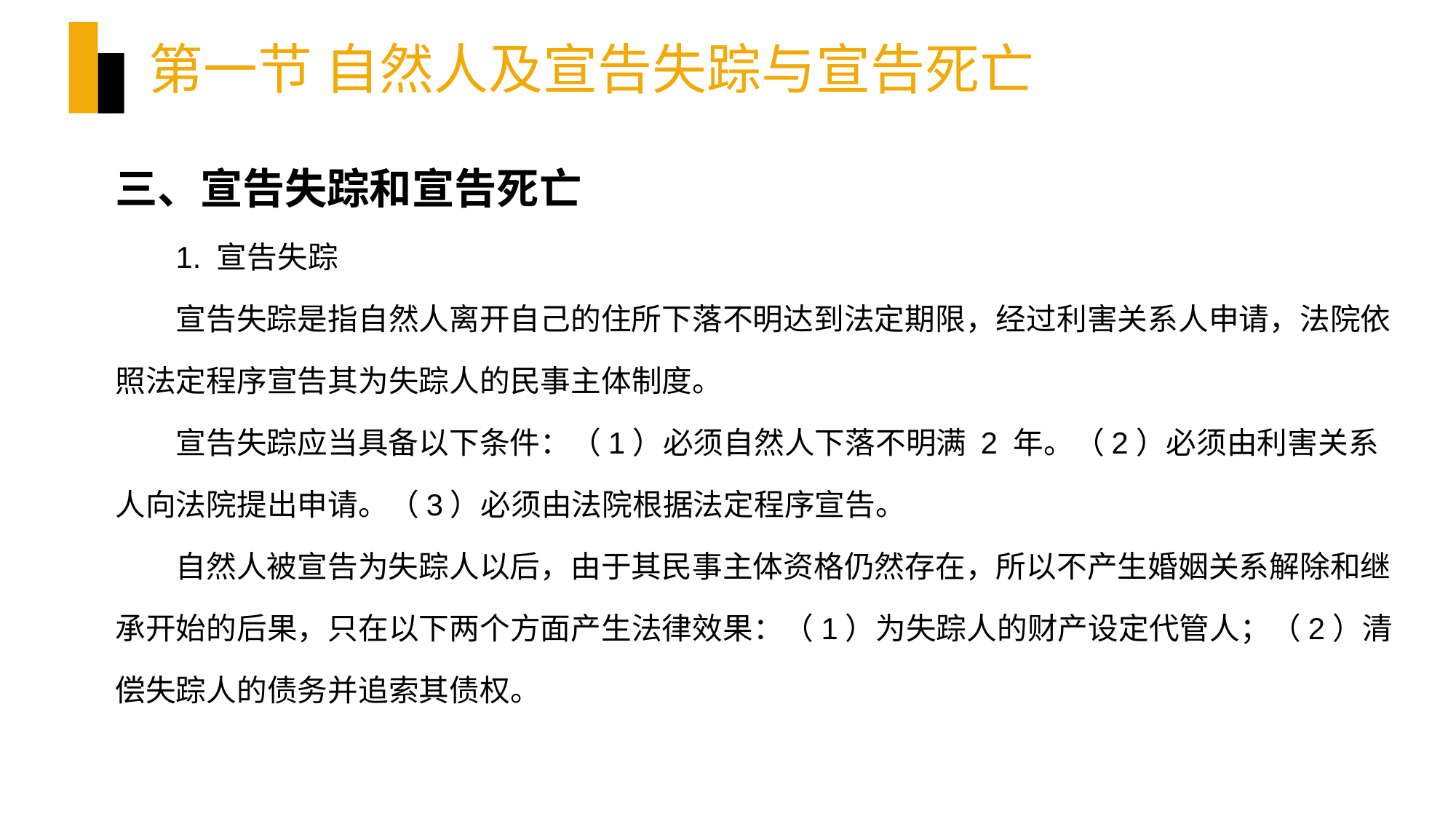

# 第一节 自然人及宣告失踪与宣告死亡
三、宣告失踪和宣告死亡
1. 宣告失踪
宣告失踪是指自然人离开自己的住所下落不明达到法定期限，经过利害关系人申请，法院依照法定程序宣告其为失踪人的民事主体制度。
宣告失踪应当具备以下条件：（1）必须自然人下落不明满 2 年。（2）必须由利害关系人向法院提出申请。（3）必须由法院根据法定程序宣告。
自然人被宣告为失踪人以后，由于其民事主体资格仍然存在，所以不产生婚姻关系解除和继承开始的后果，只在以下两个方面产生法律效果：（1）为失踪人的财产设定代管人；（2）清偿失踪人的债务并追索其债权。